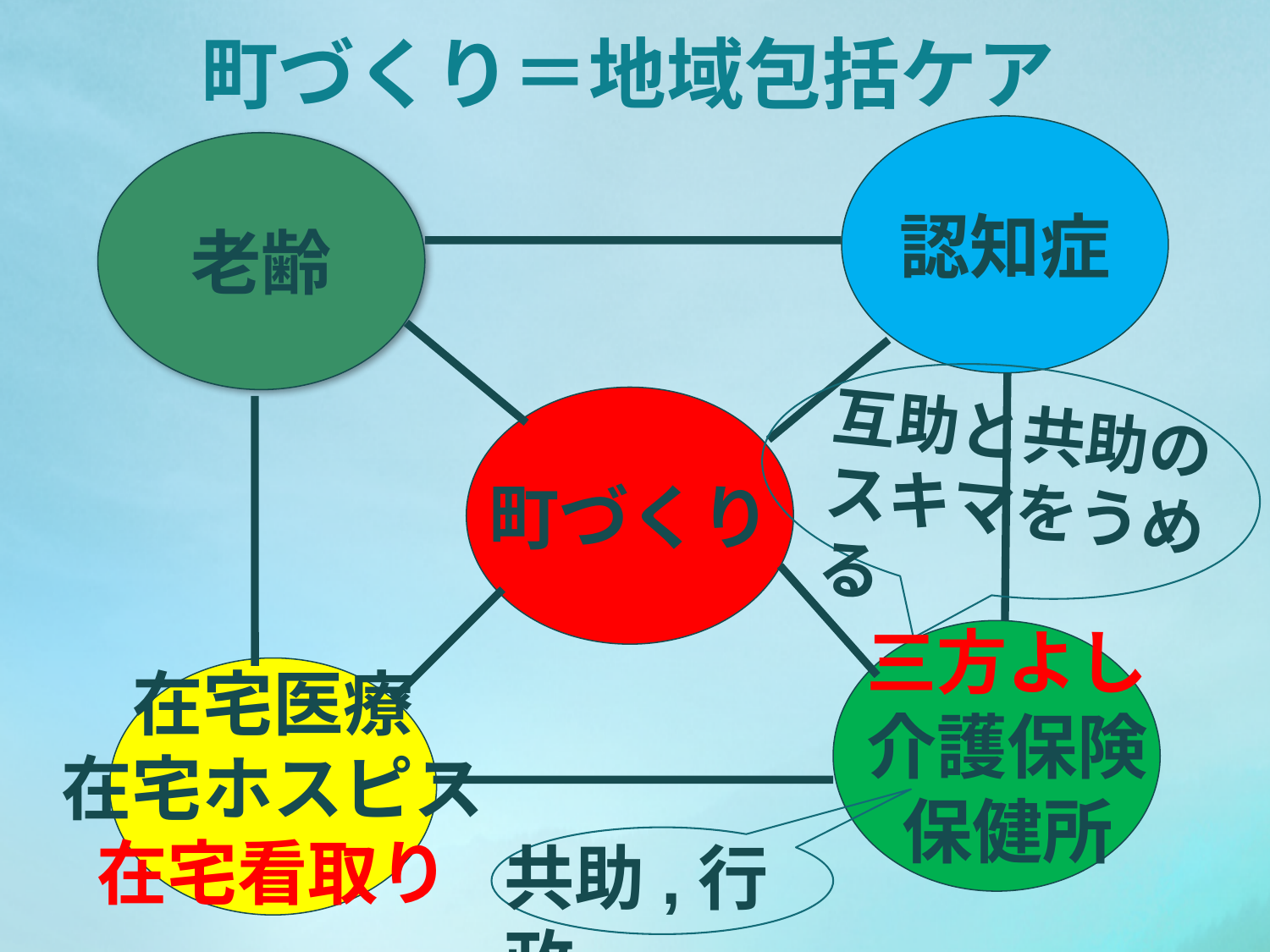

町づくり＝地域包括ケア
認知症
老齢

町づくり
互助と共助の
スキマをうめる

三方よし
介護保険
保健所

在宅医療
在宅ホスピス
在宅看取り

共助,行政